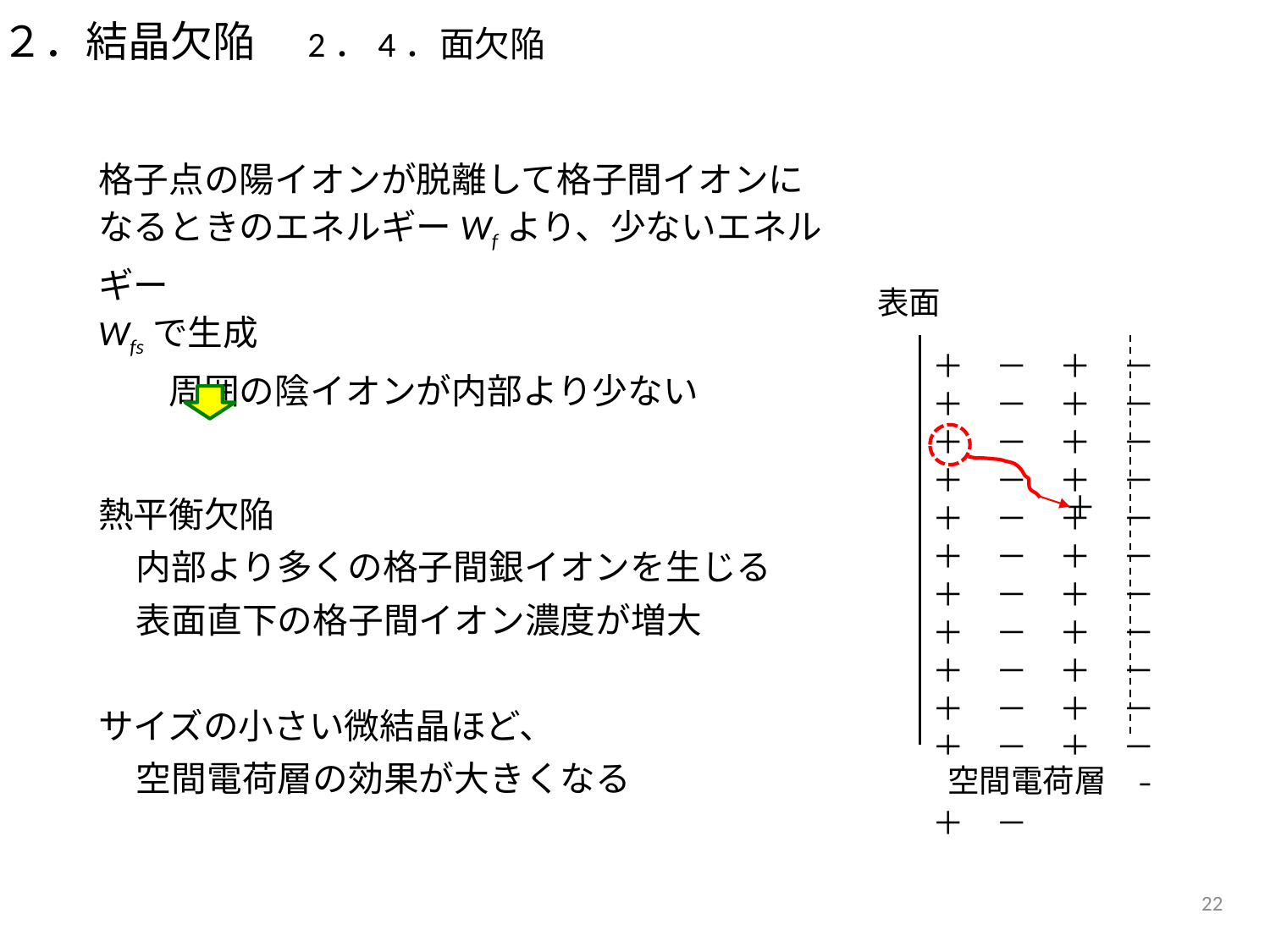

２．結晶欠陥　2．4．面欠陥
格子点の陽イオンが脱離して格子間イオンに
なるときのエネルギーWfより、少ないエネルギー
Wfsで生成
　　周囲の陰イオンが内部より少ない

熱平衡欠陥
内部より多くの格子間銀イオンを生じる
表面直下の格子間イオン濃度が増大

サイズの小さい微結晶ほど、
空間電荷層の効果が大きくなる
表面
＋　－　＋　－　＋　－　＋　－　＋　－　＋　－　＋　－　＋　－　＋　－　＋　－　＋　－　＋　－　＋　－　＋　－　＋　－　＋　－　＋　－　＋　－　＋　－　＋　－　＋　－　＋　－　＋　－　＋　－　＋　－

＋
空間電荷層
22